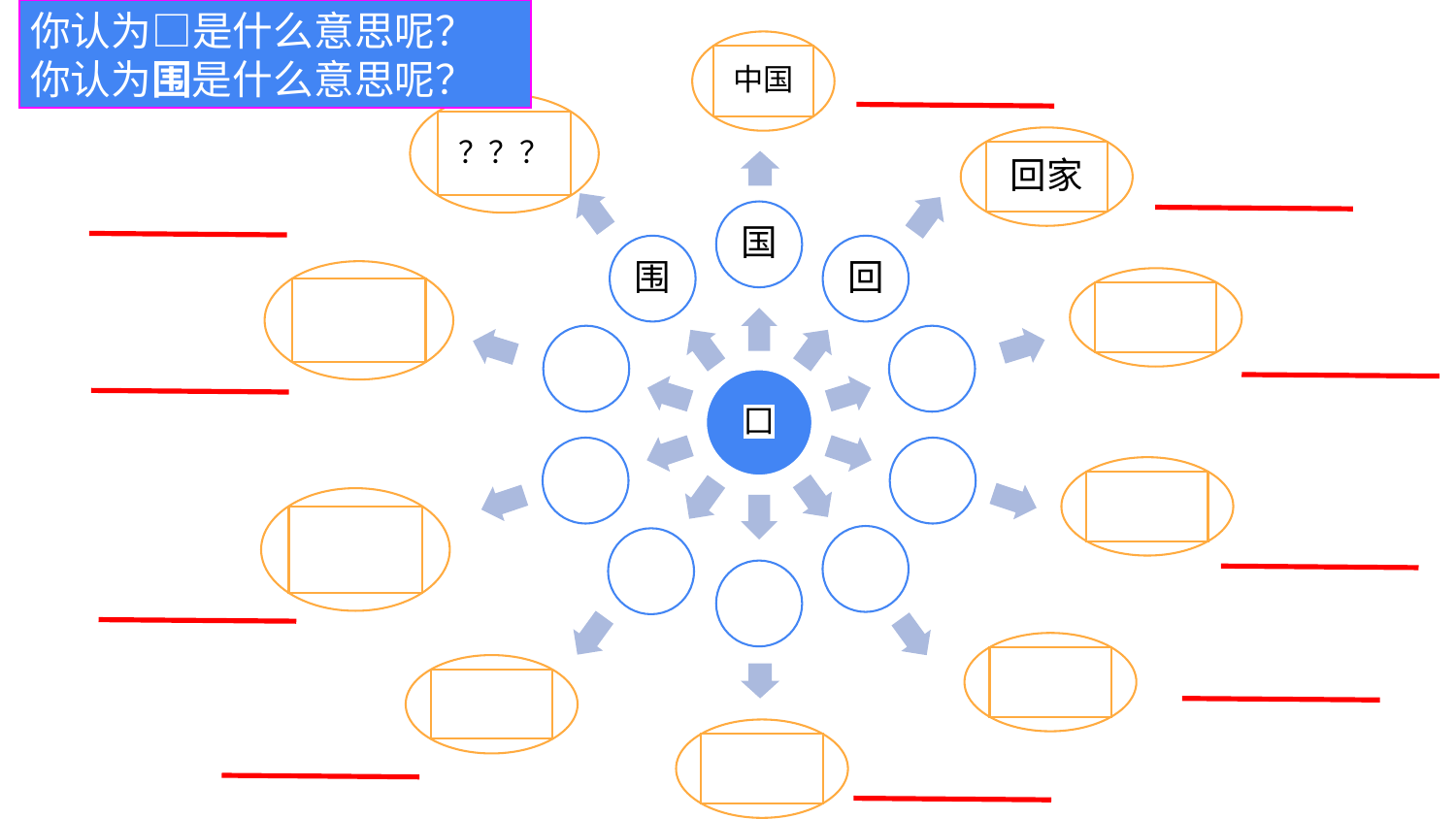

你认为□是什么意思呢？
你认为围是什么意思呢？

中国

？？？

回家

国

围
回

囗